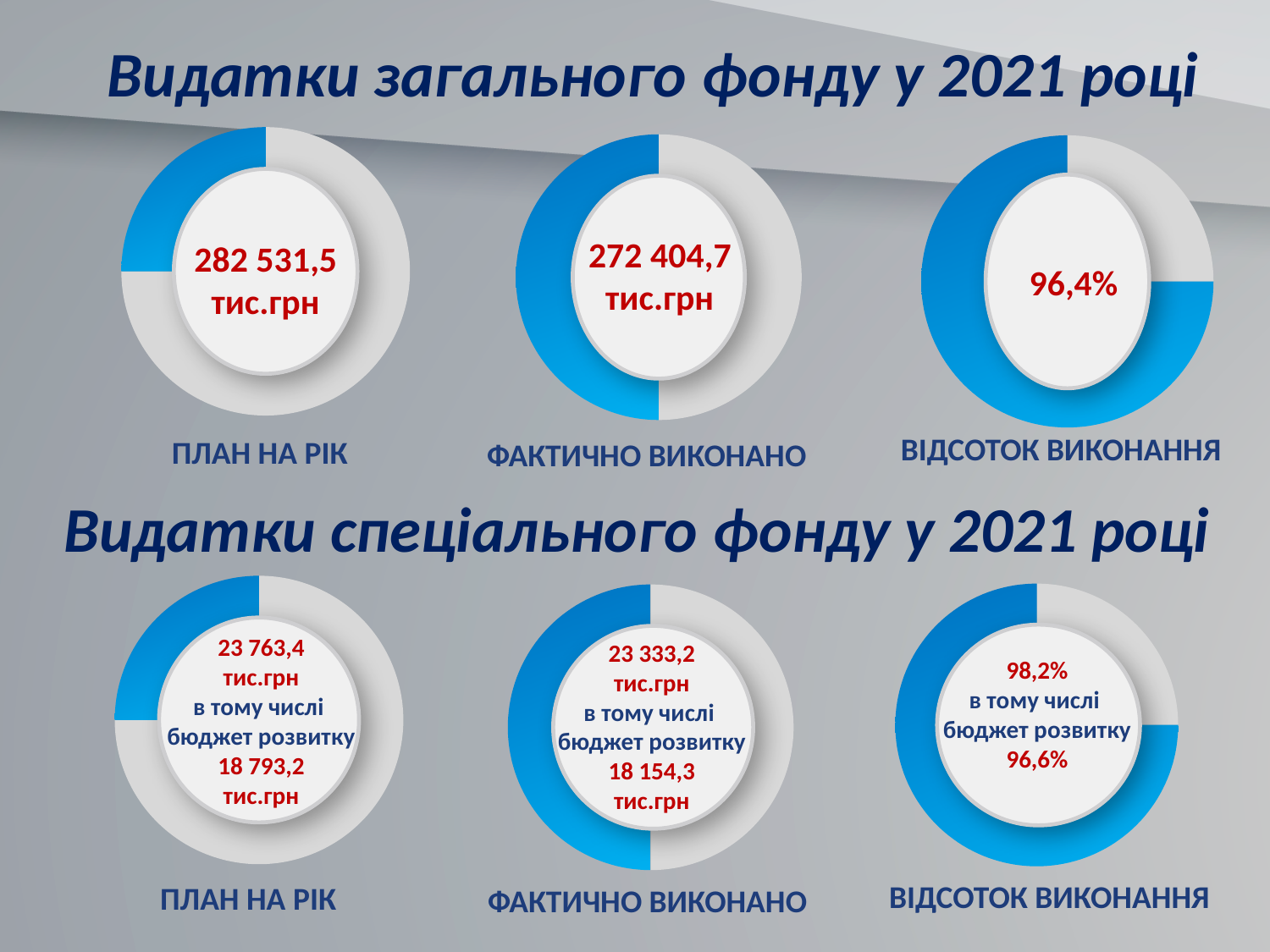

Видатки загального фонду у 2021 році

### Chart

| Category | 销售额 |
|---|---|
| 第一季度 | 75.0 |
| 第二季度 | 25.0 |
282 531,5
тис.грн

### Chart

| Category | 销售额 |
|---|---|
| 第一季度 | 25.0 |
| 第二季度 | 75.0 |
96,4%

### Chart

| Category | 销售额 |
|---|---|
| 第一季度 | 50.0 |
| 第二季度 | 50.0 |
272 404,7
тис.грн
ВІДСОТОК ВИКОНАННЯ
ПЛАН НА РІК
ФАКТИЧНО ВИКОНАНО
Видатки спеціального фонду у 2021 році

### Chart

| Category | 销售额 |
|---|---|
| 第一季度 | 75.0 |
| 第二季度 | 25.0 |
23 763,4
 тис.грн
в тому числі
бюджет розвитку
18 793,2
тис.грн

### Chart

| Category | 销售额 |
|---|---|
| 第一季度 | 25.0 |
| 第二季度 | 75.0 |
98,2%
в тому числі
бюджет розвитку
96,6%

### Chart

| Category | 销售额 |
|---|---|
| 第一季度 | 50.0 |
| 第二季度 | 50.0 |
23 333,2
тис.грн
в тому числі
бюджет розвитку
18 154,3
тис.грн

ВІДСОТОК ВИКОНАННЯ
ПЛАН НА РІК
ФАКТИЧНО ВИКОНАНО